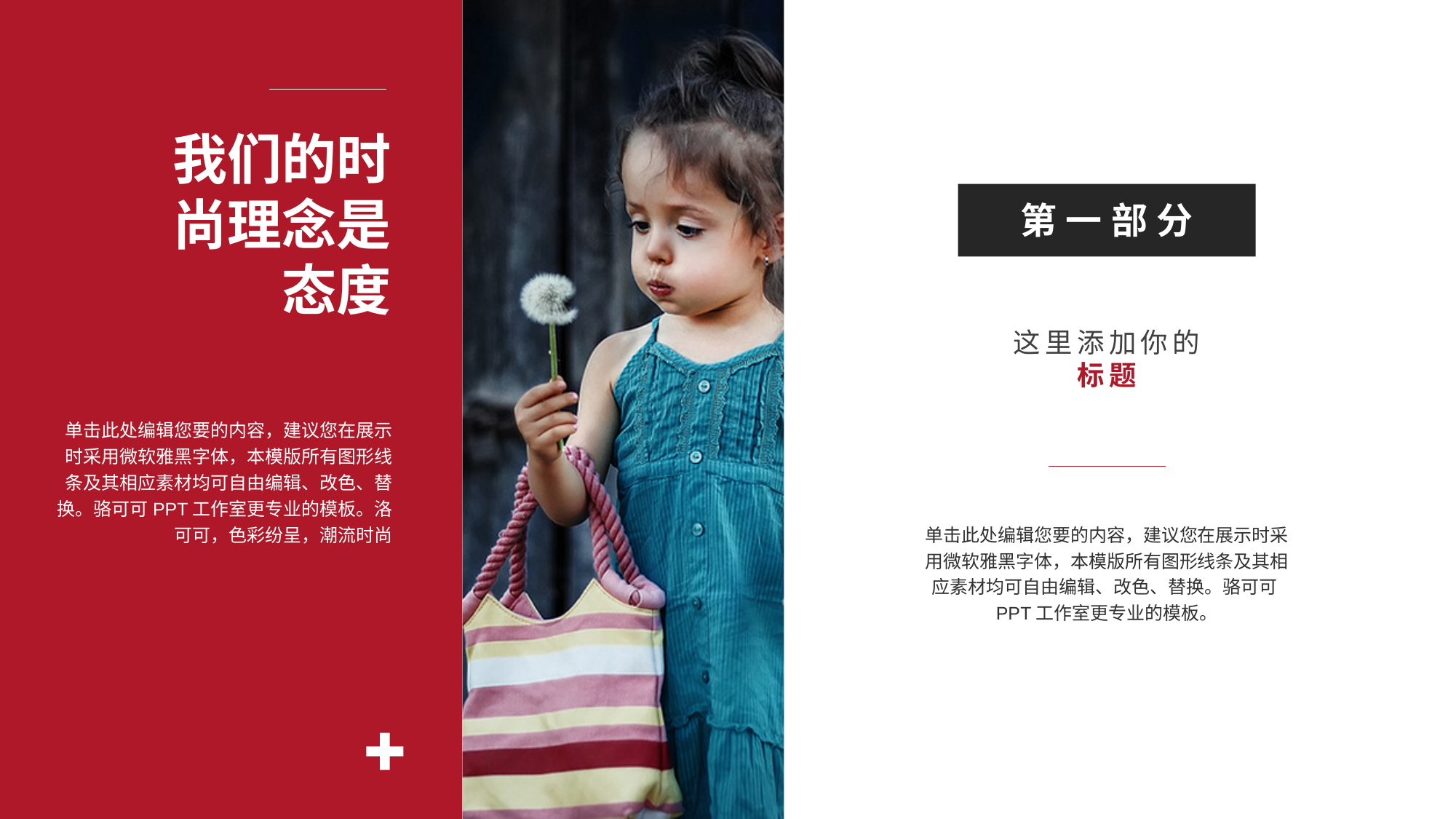

我们的时
尚理念是
态度

第一部分
这里添加你的
标题
单击此处编辑您要的内容，建议您在展示时采用微软雅黑字体，本模版所有图形线条及其相应素材均可自由编辑、改色、替换。骆可可PPT工作室更专业的模板。洛可可，色彩纷呈，潮流时尚

单击此处编辑您要的内容，建议您在展示时采用微软雅黑字体，本模版所有图形线条及其相应素材均可自由编辑、改色、替换。骆可可PPT工作室更专业的模板。